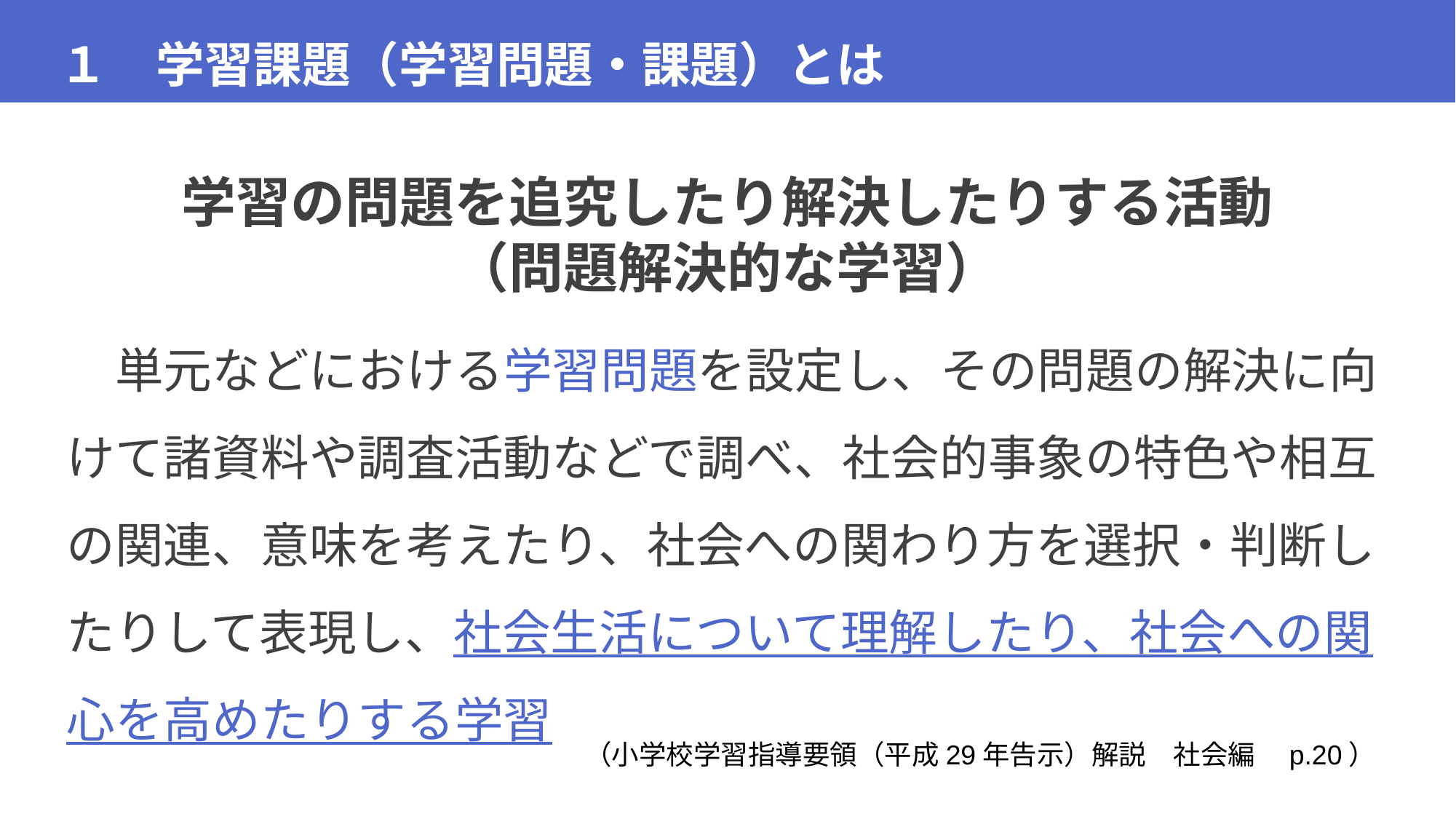

１　学習課題（学習問題・課題）とは
学習の問題を追究したり解決したりする活動
（問題解決的な学習）
　単元などにおける学習問題を設定し、その問題の解決に向けて諸資料や調査活動などで調べ、社会的事象の特色や相互の関連、意味を考えたり、社会への関わり方を選択・判断したりして表現し、社会生活について理解したり、社会への関心を高めたりする学習
（小学校学習指導要領（平成29年告示）解説　社会編　p.20）